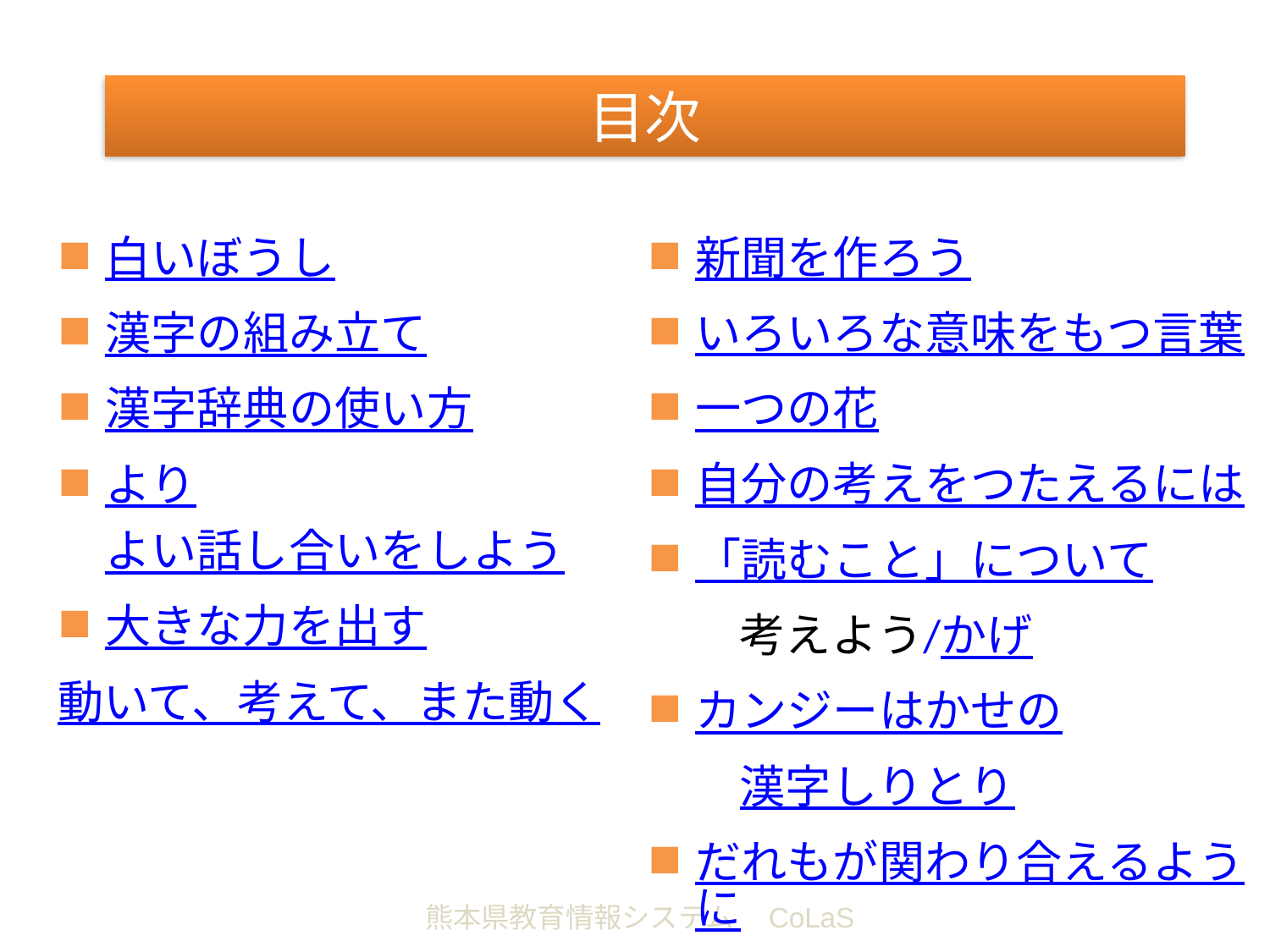

目次
白いぼうし
漢字の組み立て
漢字辞典の使い方
よりよい話し合いをしよう
大きな力を出す
動いて、考えて、また動く

新聞を作ろう
いろいろな意味をもつ言葉
一つの花
自分の考えをつたえるには
「読むこと」について
　　考えよう/かげ
カンジーはかせの
　　漢字しりとり
だれもが関わり合えるように